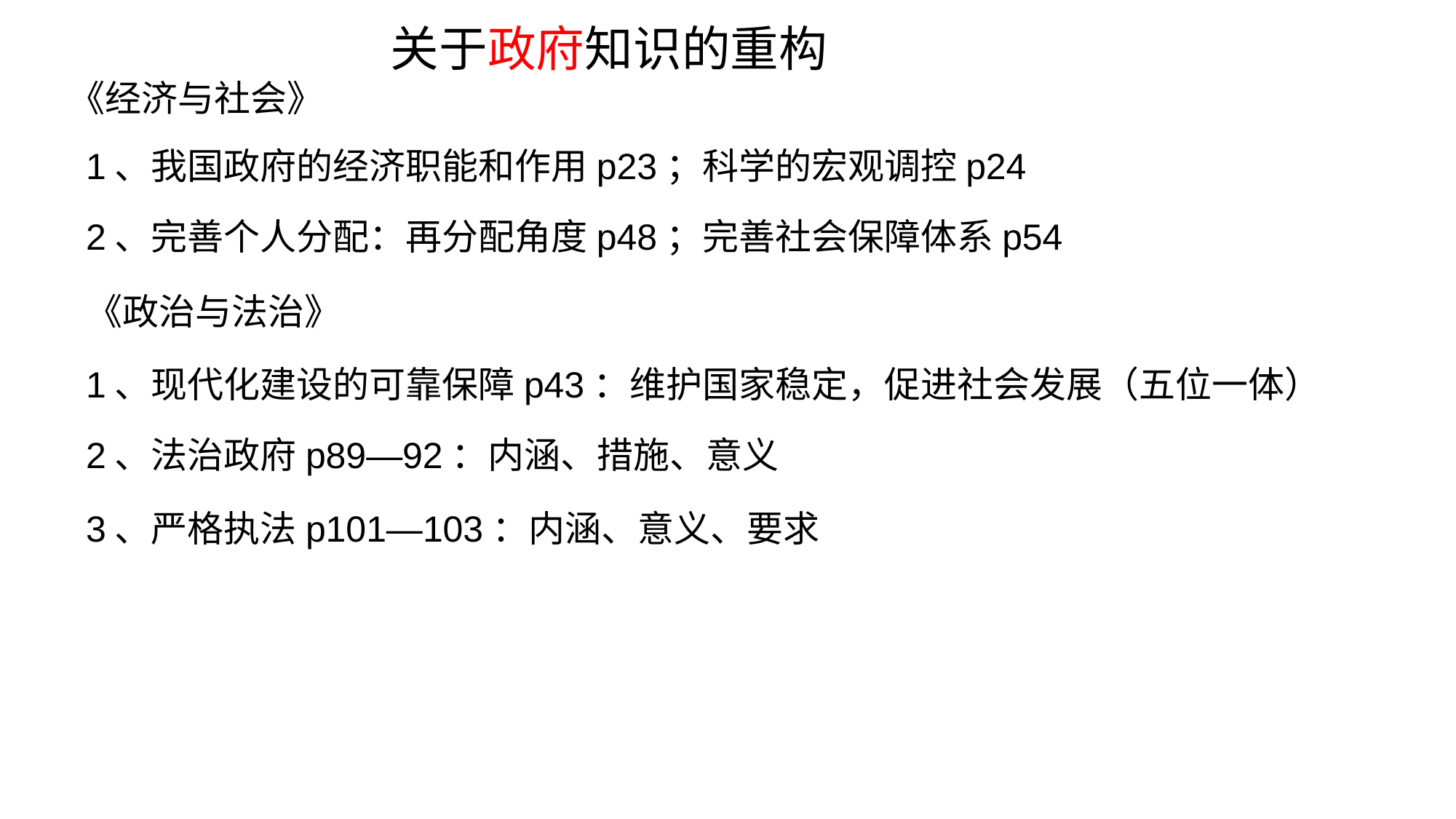

关于政府知识的重构
《经济与社会》
1、我国政府的经济职能和作用p23；科学的宏观调控p24
2、完善个人分配：再分配角度p48；完善社会保障体系p54
《政治与法治》
1、现代化建设的可靠保障p43：维护国家稳定，促进社会发展（五位一体）
2、法治政府p89—92：内涵、措施、意义
3、严格执法p101—103：内涵、意义、要求